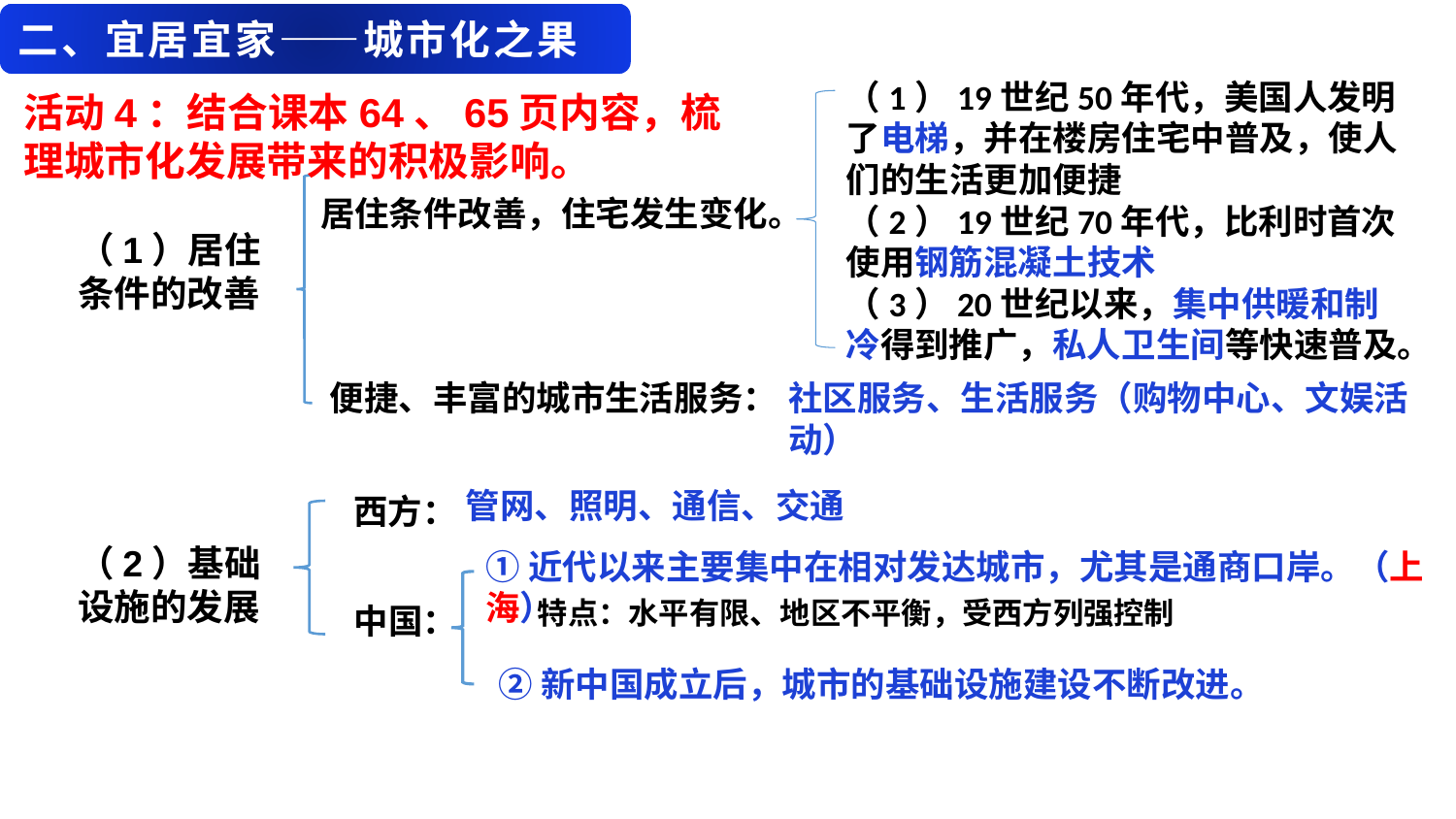

二、宜居宜家——城市化之果
（1）19世纪50年代，美国人发明了电梯，并在楼房住宅中普及，使人们的生活更加便捷
（2）19世纪70年代，比利时首次使用钢筋混凝土技术
（3）20世纪以来，集中供暖和制冷得到推广，私人卫生间等快速普及。
活动4：结合课本64、65页内容，梳理城市化发展带来的积极影响。

居住条件改善，住宅发生变化。
（1）居住条件的改善
便捷、丰富的城市生活服务：
社区服务、生活服务（购物中心、文娱活动）
管网、照明、通信、交通
西方：

（2）基础设施的发展
①近代以来主要集中在相对发达城市，尤其是通商口岸。（上海）

特点：水平有限、地区不平衡，受西方列强控制
中国：
②新中国成立后，城市的基础设施建设不断改进。